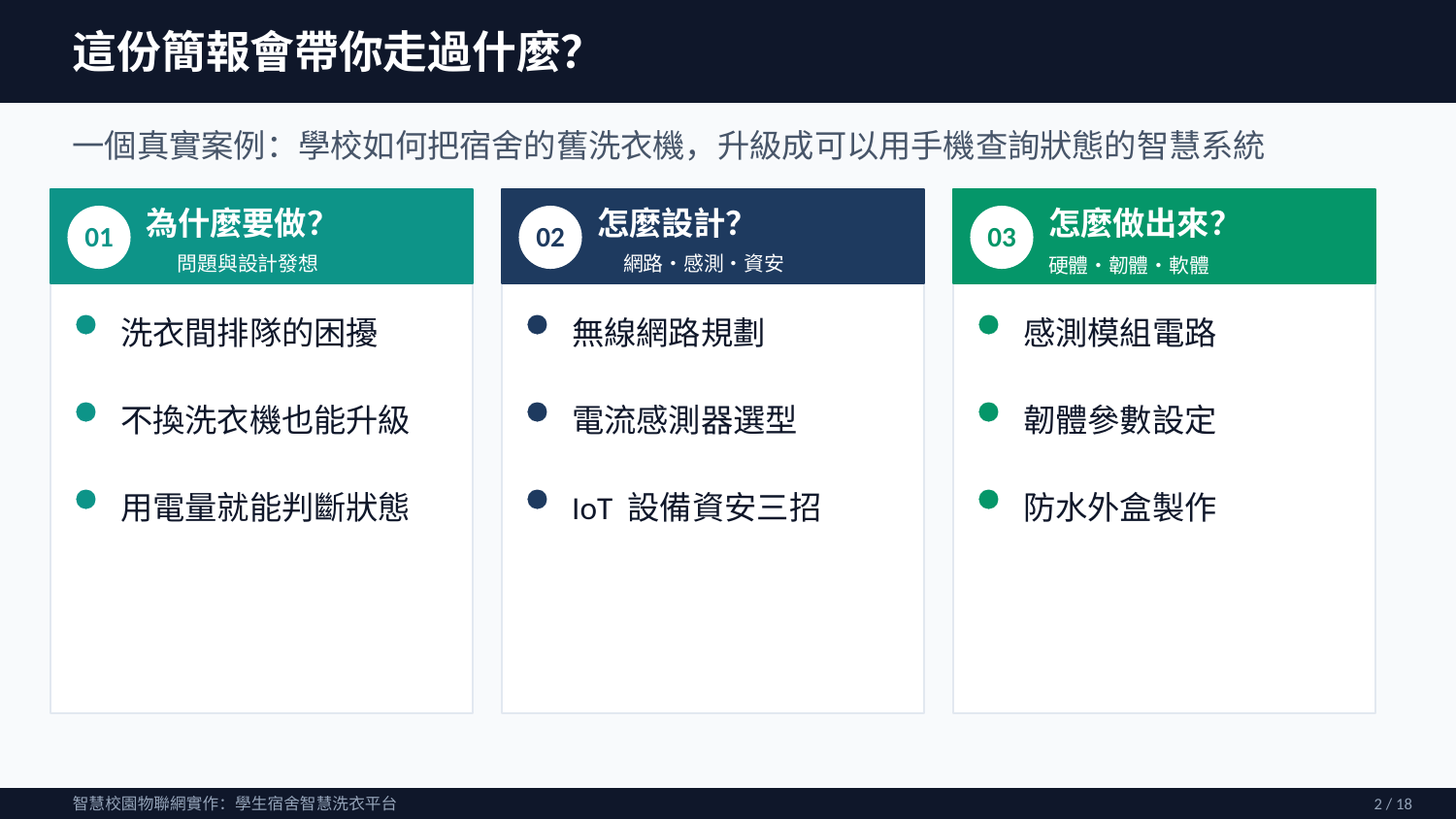

這份簡報會帶你走過什麼？
一個真實案例：學校如何把宿舍的舊洗衣機，升級成可以用手機查詢狀態的智慧系統

為什麼要做？
怎麼設計？
怎麼做出來？
01
02
03

問題與設計發想
網路・感測・資安
硬體・韌體・軟體
洗衣間排隊的困擾
無線網路規劃
感測模組電路

不換洗衣機也能升級
電流感測器選型
韌體參數設定

用電量就能判斷狀態
IoT 設備資安三招
防水外盒製作

智慧校園物聯網實作：學生宿舍智慧洗衣平台
2 / 18